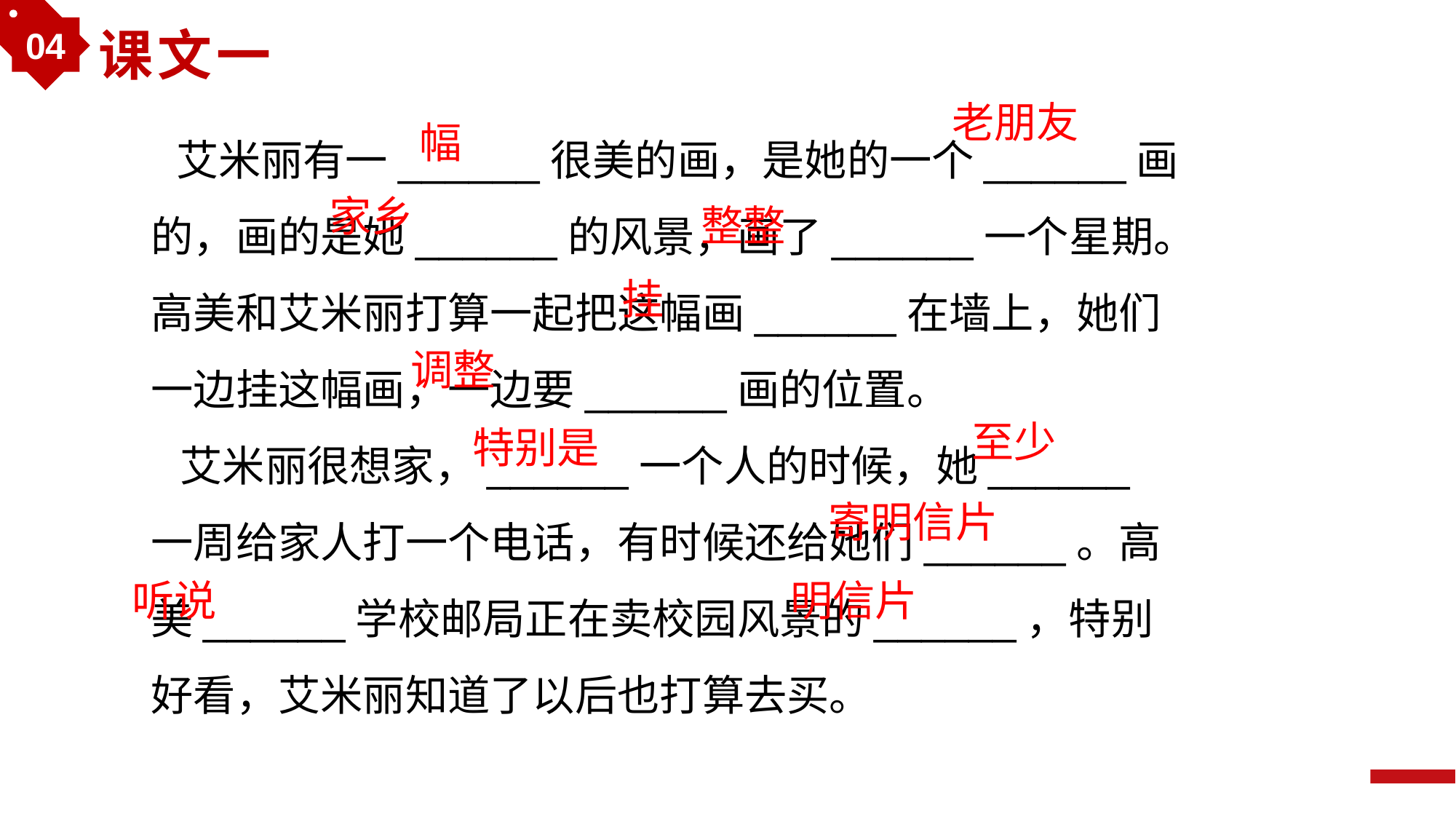

04
课文一
老朋友
  艾米丽有一______很美的画，是她的一个______画的，画的是她______的风景，画了______一个星期。高美和艾米丽打算一起把这幅画______在墙上，她们一边挂这幅画，一边要______画的位置。
  艾米丽很想家，______一个人的时候，她______一周给家人打一个电话，有时候还给她们______。高美______学校邮局正在卖校园风景的______，特别好看，艾米丽知道了以后也打算去买。
幅
家乡

整整
挂
调整
至少
特别是
寄明信片
听说
明信片